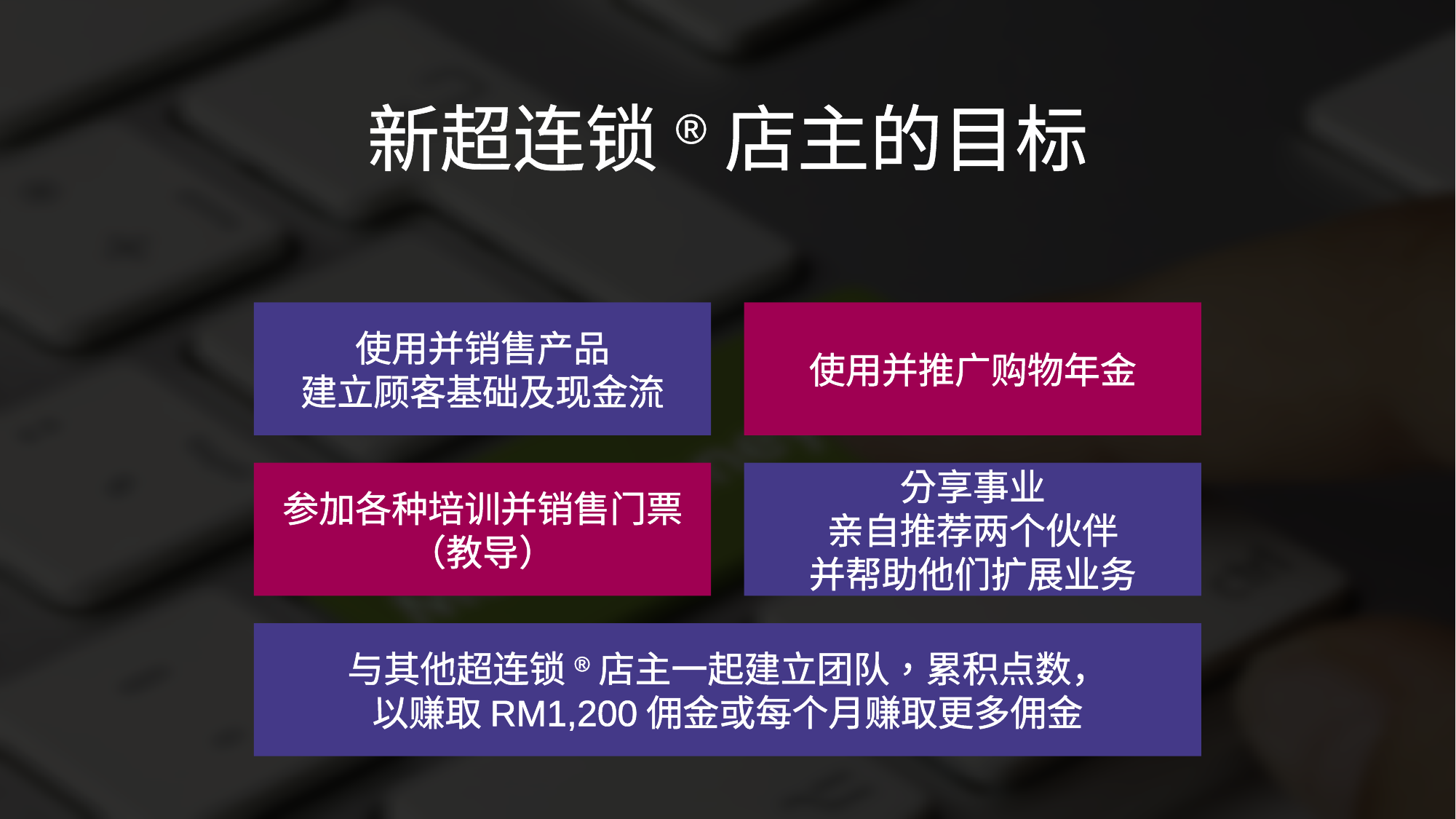

新超连锁®店主的目标
使用并销售产品
建立顾客基础及现金流
使用并推广购物年金
参加各种培训并销售门票
（教导）
分享事业
亲自推荐两个伙伴
并帮助他们扩展业务
与其他超连锁®店主一起建立团队，累积点数，
以赚取RM1,200佣金或每个月赚取更多佣金